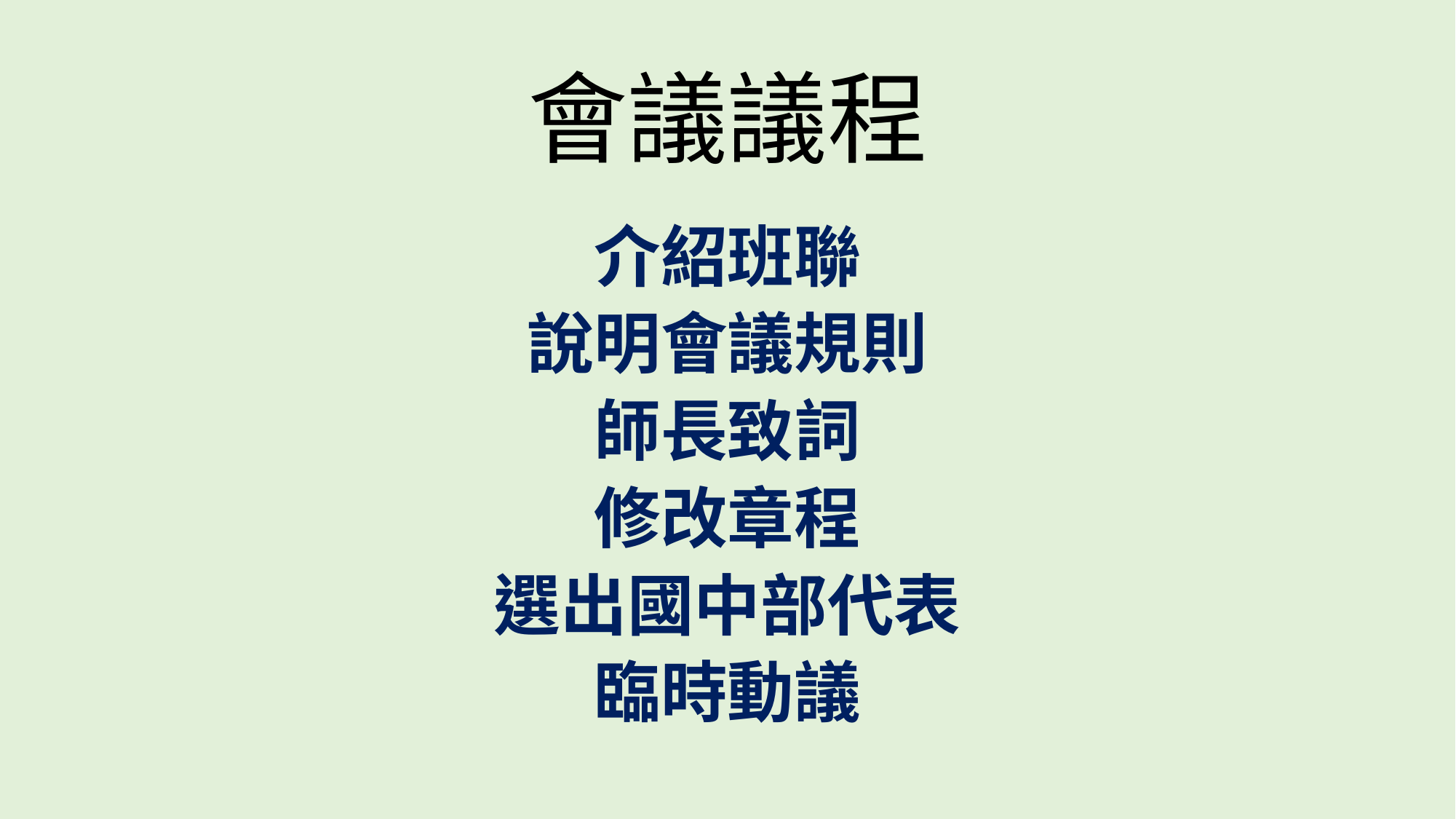

# 會議議程
介紹班聯
說明會議規則
師長致詞
修改章程
選出國中部代表
臨時動議